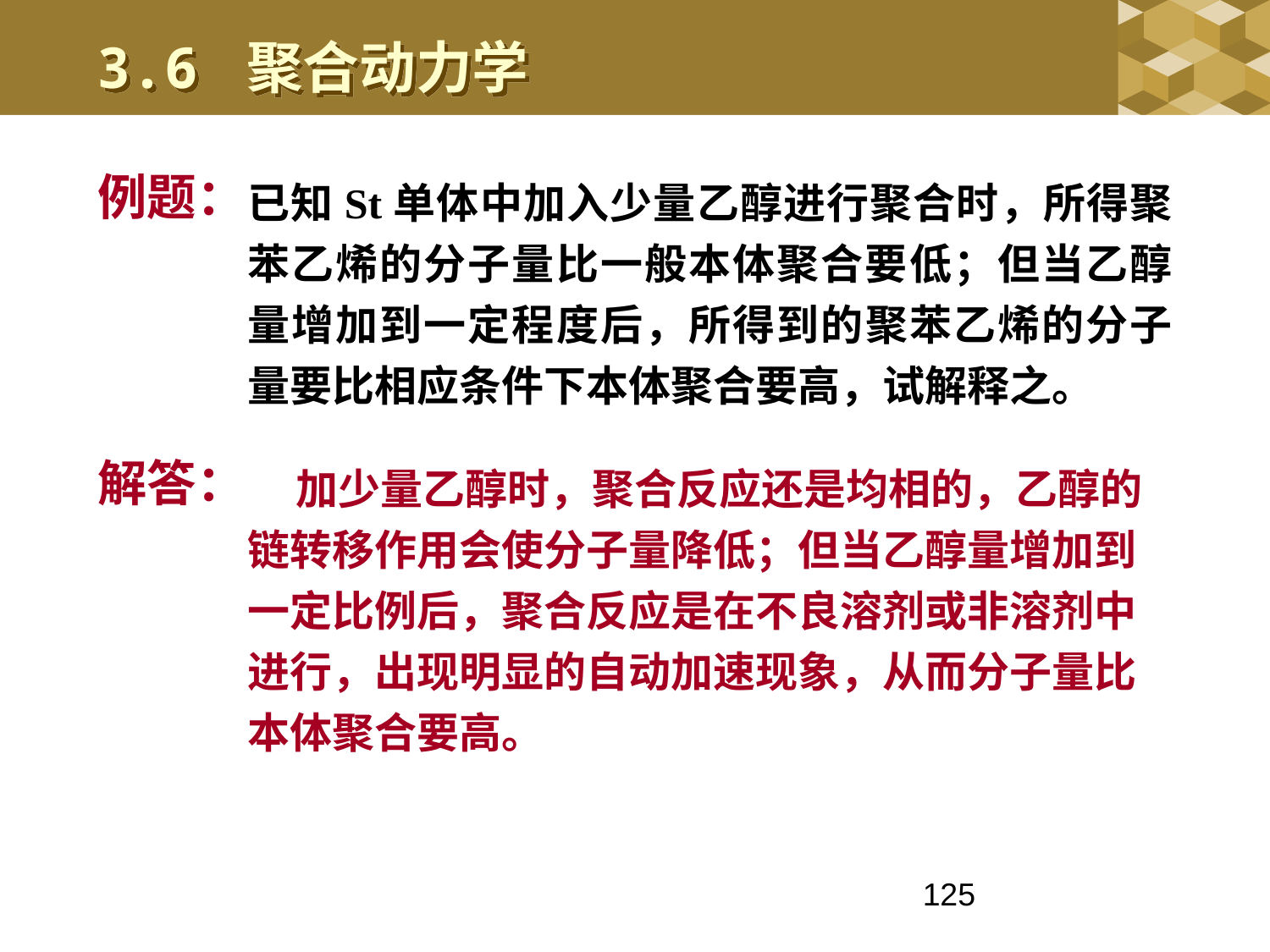

3.6 聚合动力学
例题：
已知St单体中加入少量乙醇进行聚合时，所得聚苯乙烯的分子量比一般本体聚合要低；但当乙醇量增加到一定程度后，所得到的聚苯乙烯的分子量要比相应条件下本体聚合要高，试解释之。
解答：
    加少量乙醇时，聚合反应还是均相的，乙醇的链转移作用会使分子量降低；但当乙醇量增加到一定比例后，聚合反应是在不良溶剂或非溶剂中进行，出现明显的自动加速现象，从而分子量比本体聚合要高。
125